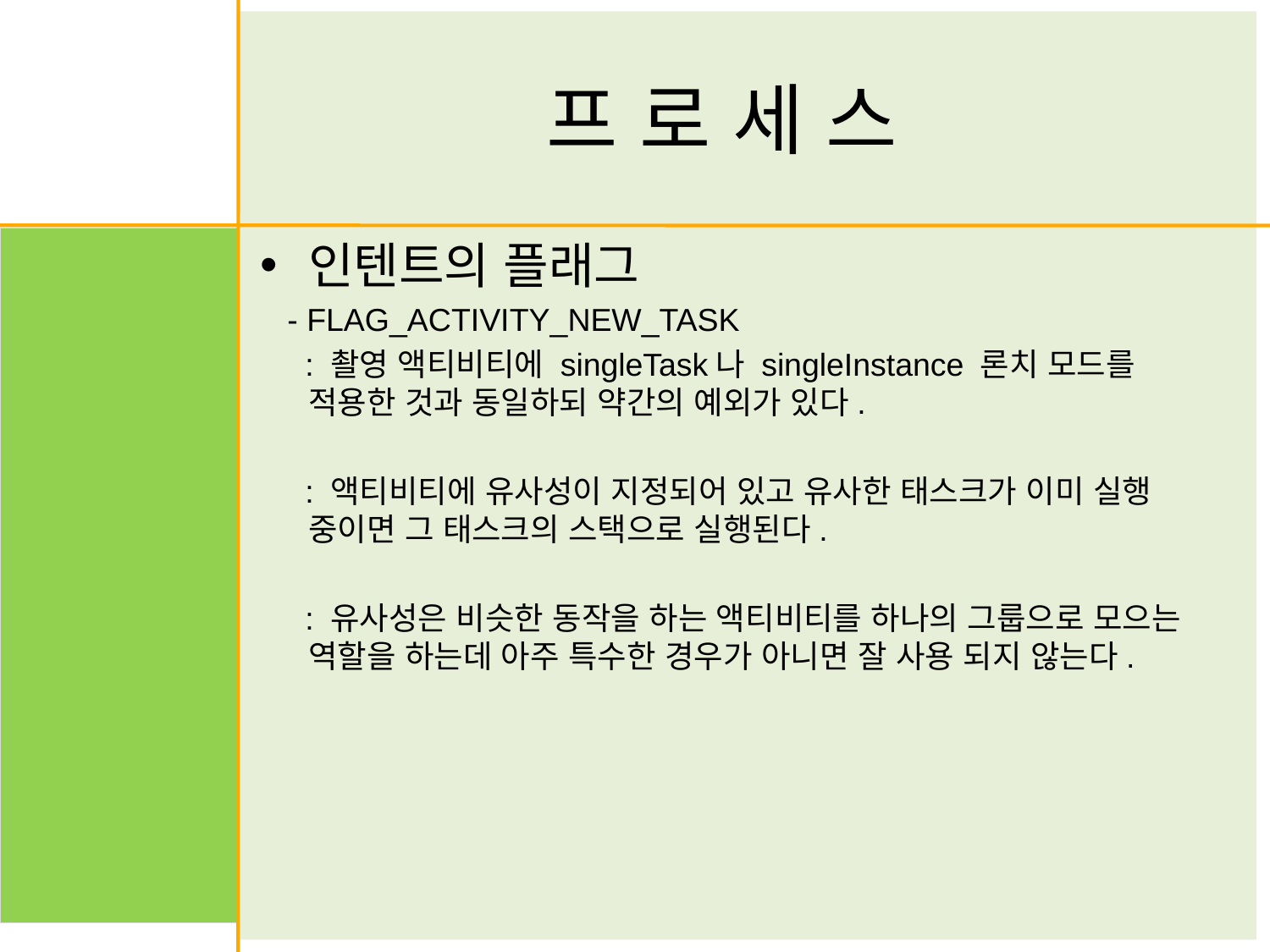

# 프 로 세 스
인텐트의 플래그
   - FLAG_ACTIVITY_NEW_TASK
     : 촬영 액티비티에 singleTask나 singleInstance 론치 모드를 적용한 것과 동일하되 약간의 예외가 있다.

     : 액티비티에 유사성이 지정되어 있고 유사한 태스크가 이미 실행 중이면 그 태스크의 스택으로 실행된다.

     : 유사성은 비슷한 동작을 하는 액티비티를 하나의 그룹으로 모으는 역할을 하는데 아주 특수한 경우가 아니면 잘 사용 되지 않는다.